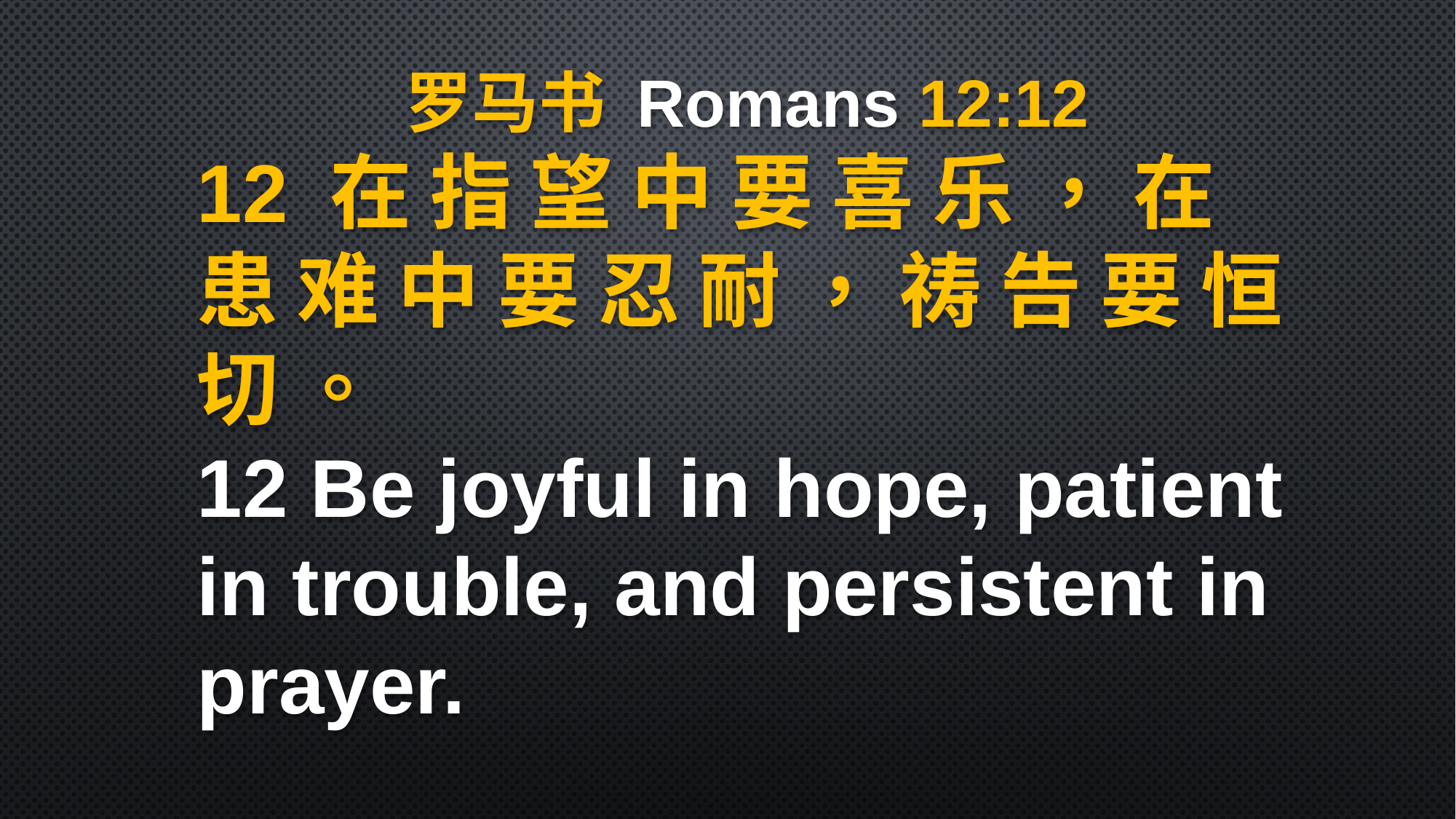

罗马书 Romans 12:12
12 在 指 望 中 要 喜 乐 ， 在 患 难 中 要 忍 耐 ， 祷 告 要 恒 切 。
12 Be joyful in hope, patient in trouble, and persistent in prayer.